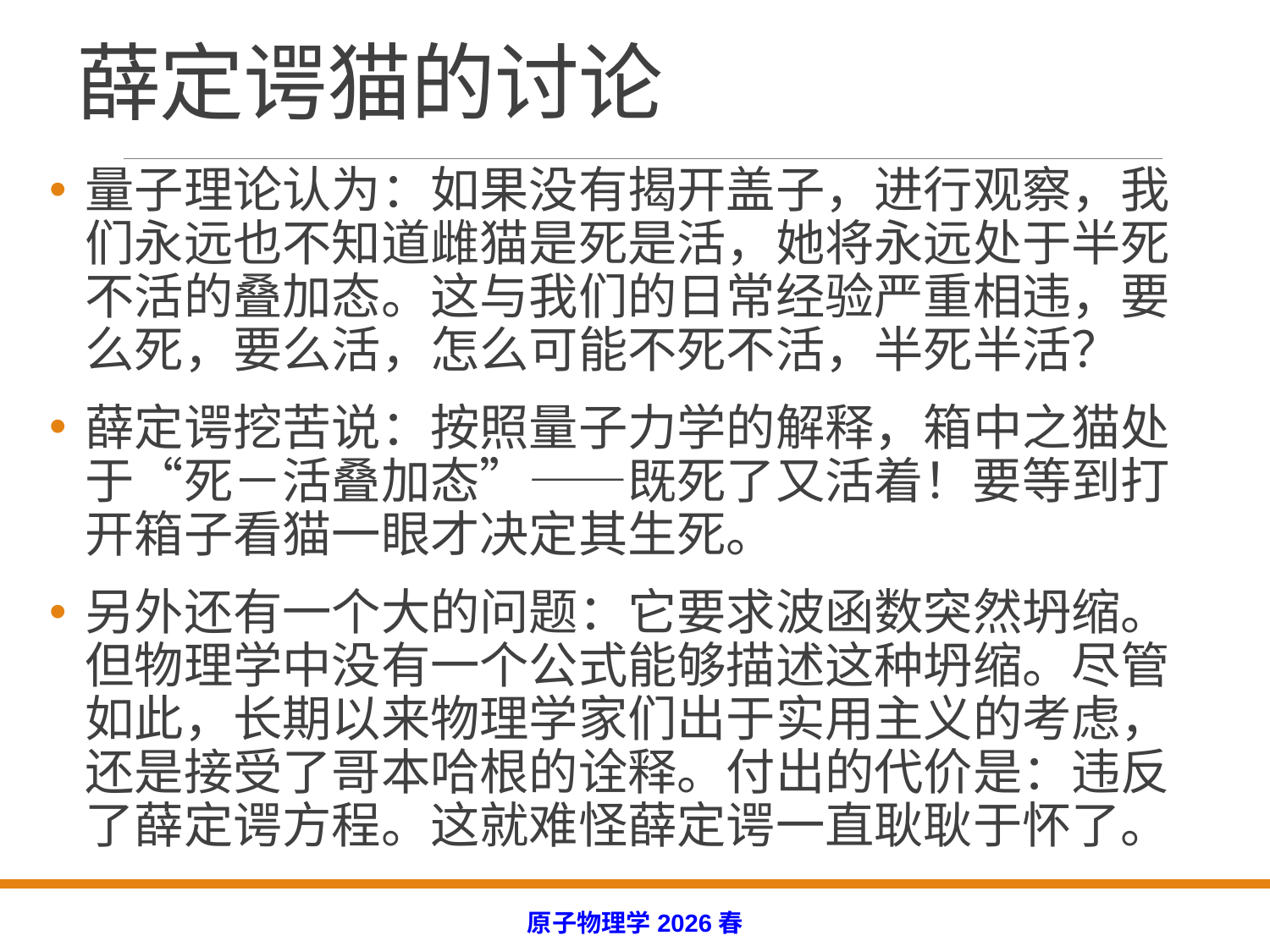

# 薛定谔猫的讨论
量子理论认为：如果没有揭开盖子，进行观察，我们永远也不知道雌猫是死是活，她将永远处于半死不活的叠加态。这与我们的日常经验严重相违，要么死，要么活，怎么可能不死不活，半死半活？
薛定谔挖苦说：按照量子力学的解释，箱中之猫处于“死－活叠加态”——既死了又活着！要等到打开箱子看猫一眼才决定其生死。
另外还有一个大的问题：它要求波函数突然坍缩。但物理学中没有一个公式能够描述这种坍缩。尽管如此，长期以来物理学家们出于实用主义的考虑，还是接受了哥本哈根的诠释。付出的代价是：违反了薛定谔方程。这就难怪薛定谔一直耿耿于怀了。
原子物理学2026春
85